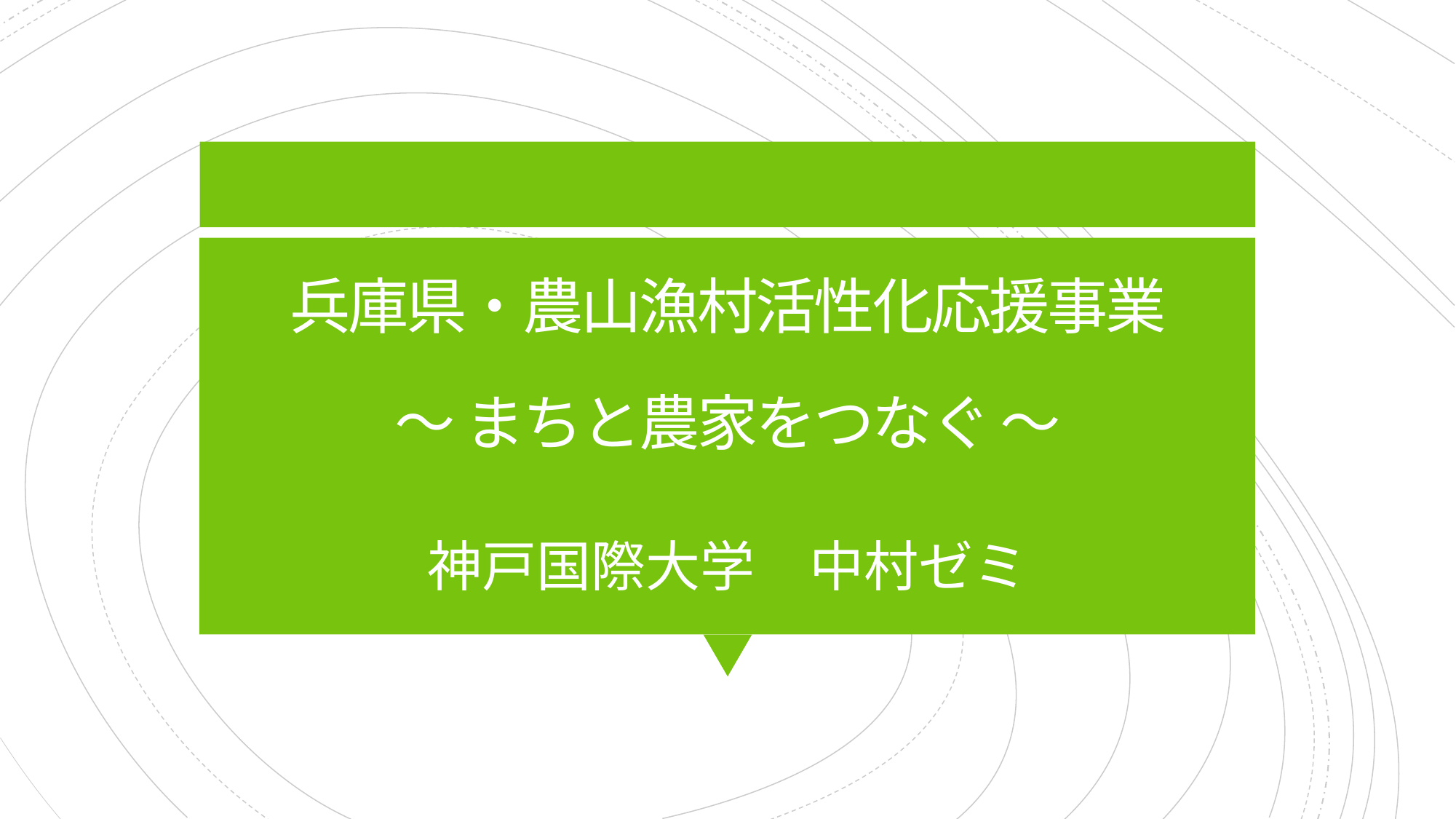

# 兵庫県・農山漁村活性化応援事業 ～ まちと農家をつなぐ ～
神戸国際大学　中村ゼミ